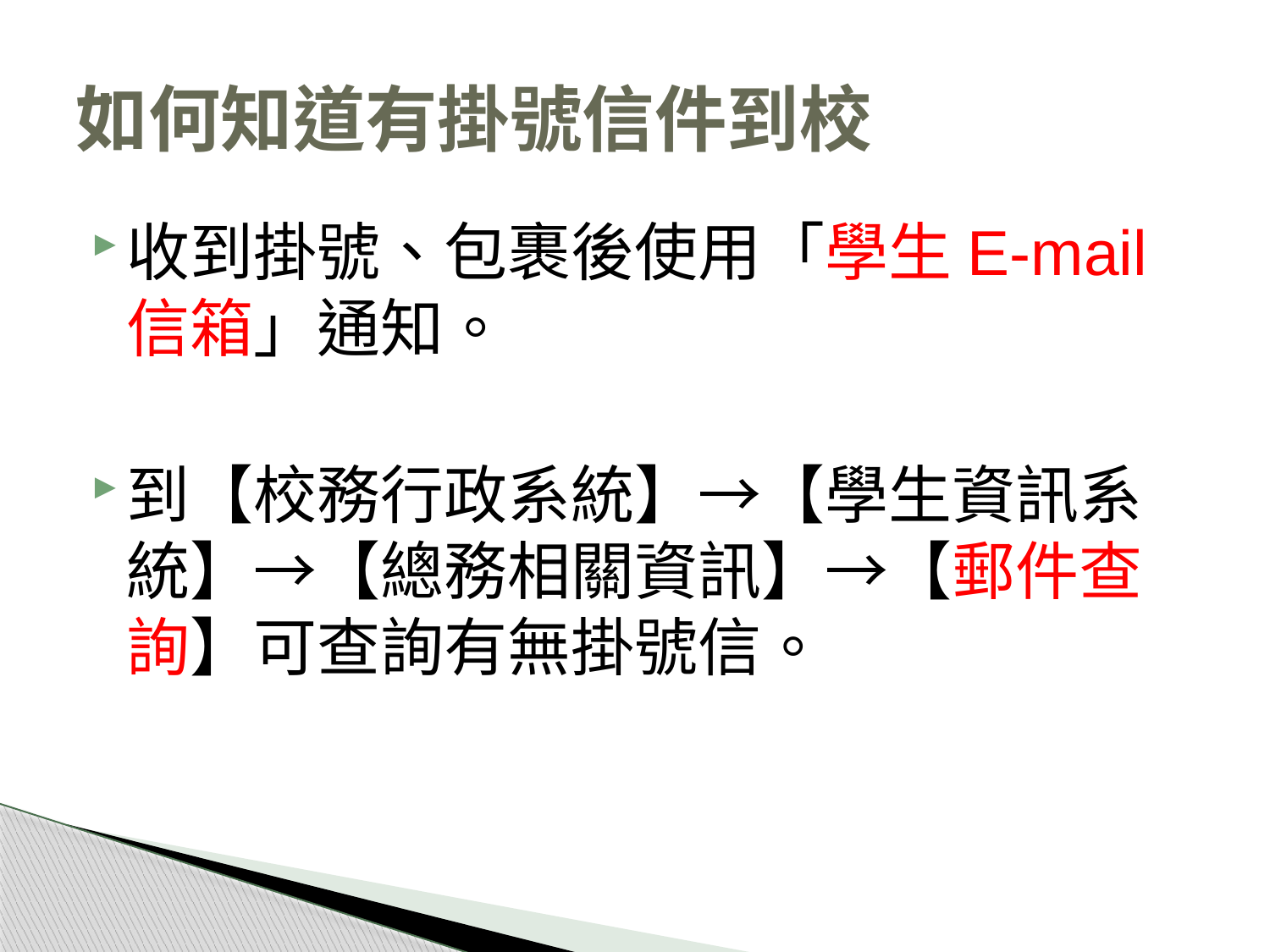

# 如何知道有掛號信件到校
收到掛號、包裹後使用「學生E-mail信箱」通知。

到【校務行政系統】→【學生資訊系統】→【總務相關資訊】→【郵件查詢】可查詢有無掛號信。